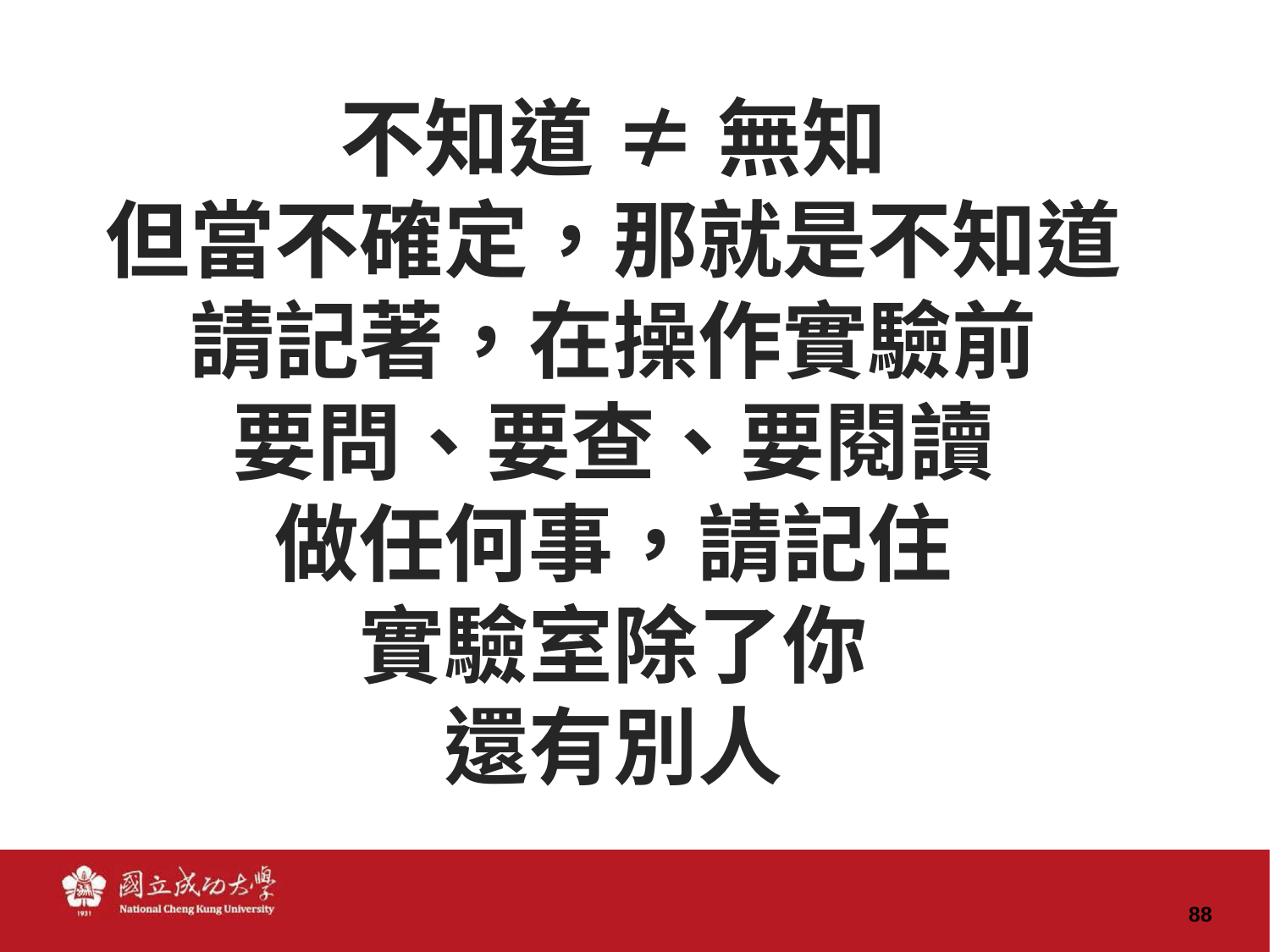

# 不知道 ≠ 無知 但當不確定，那就是不知道 請記著，在操作實驗前 要問、要查、要閱讀 做任何事，請記住 實驗室除了你 還有別人
88